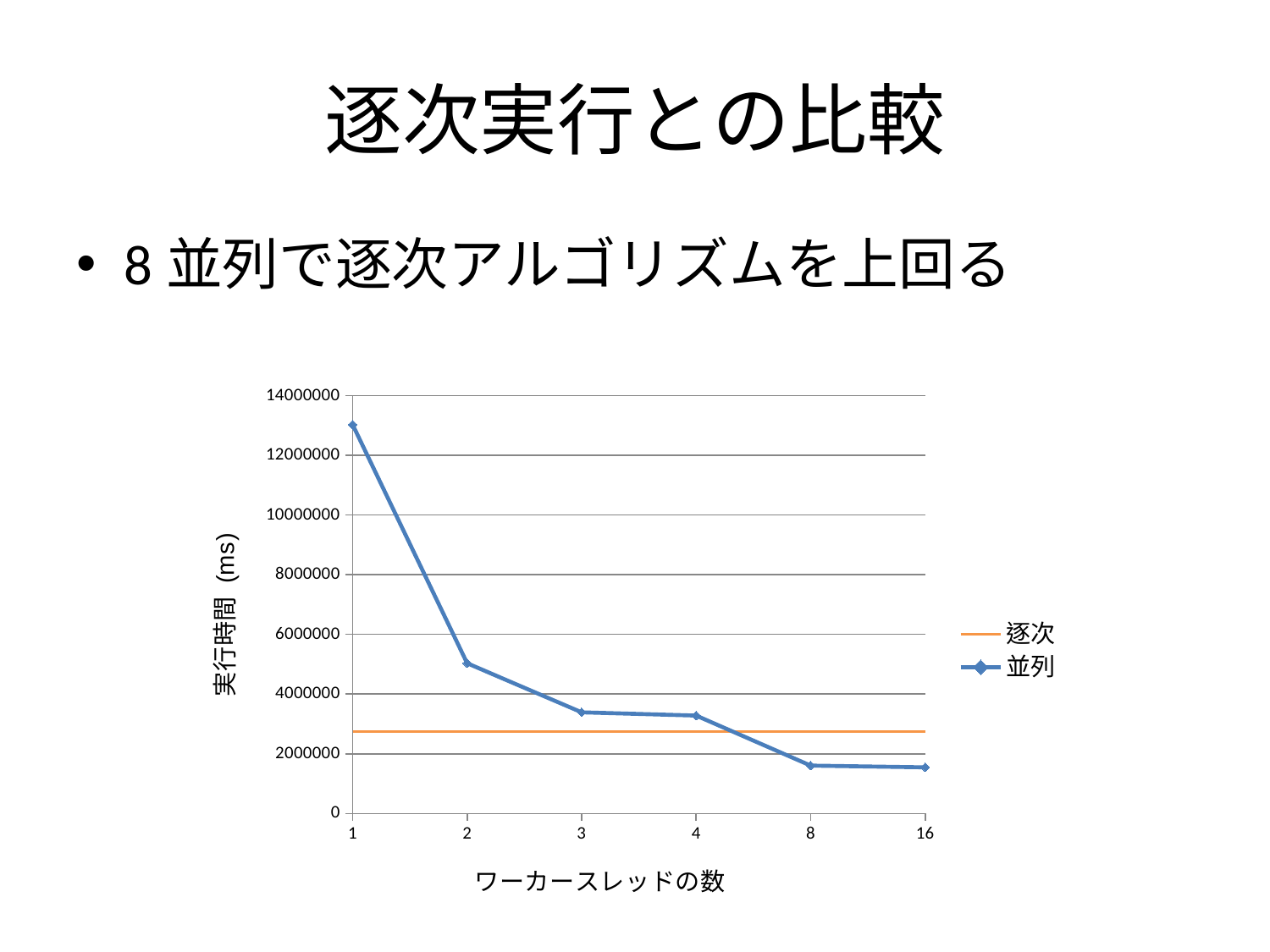

# 逐次実行との比較
8並列で逐次アルゴリズムを上回る

### Chart

| Category |  |  |
|---|---|---|
|  | 2735570.0 | 13026135.0 |
|  | 2735570.0 | 5032968.0 |
|  | 2735570.0 | 3388342.0 |
|  | 2735570.0 | 3280962.0 |
|  | 2735570.0 | 1604427.0 |
|  | 2735570.0 | 1546613.0 |